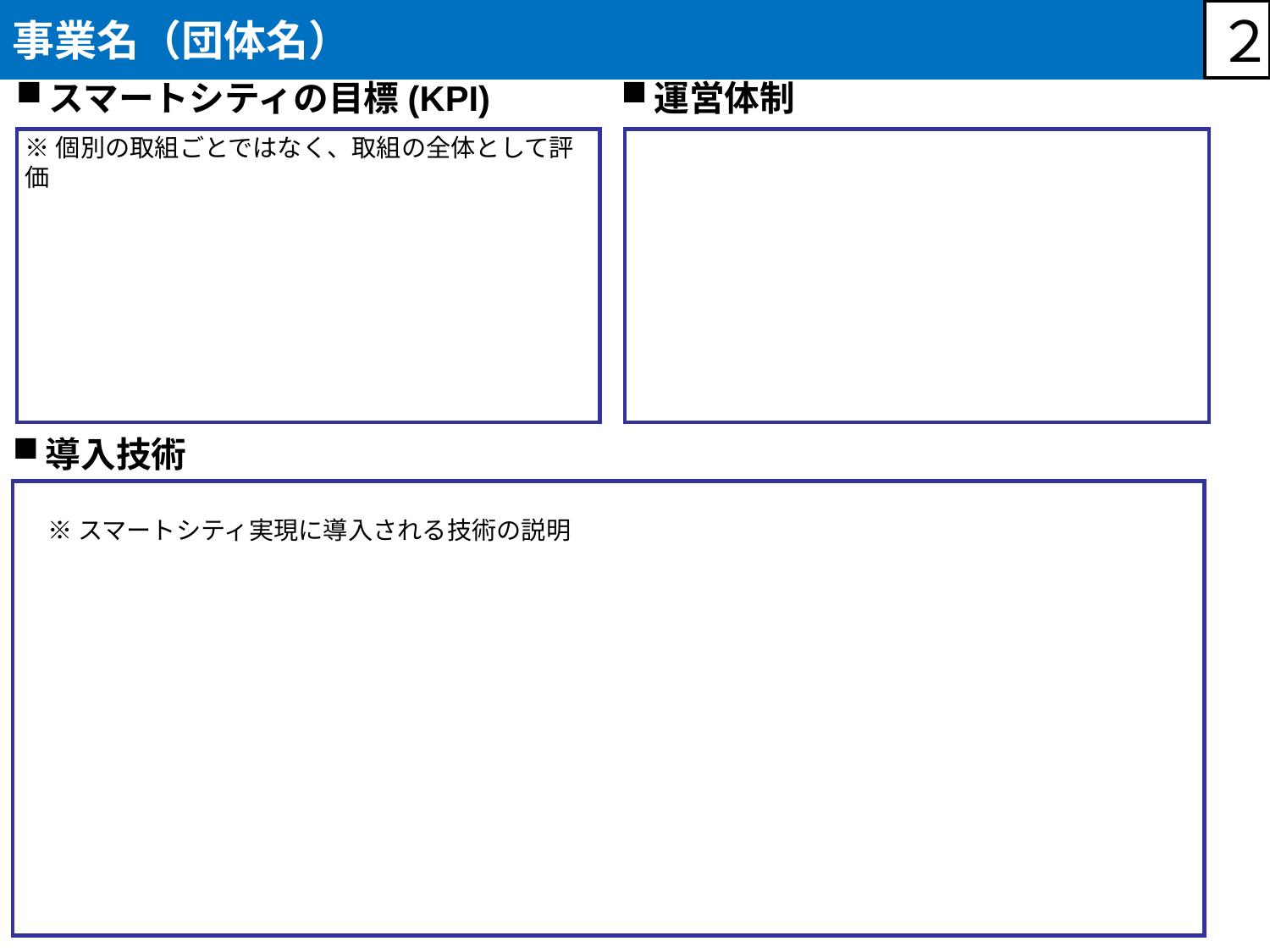

事業名（団体名）
２
スマートシティの目標(KPI)
運営体制

※個別の取組ごとではなく、取組の全体として評価

導入技術

※スマートシティ実現に導入される技術の説明